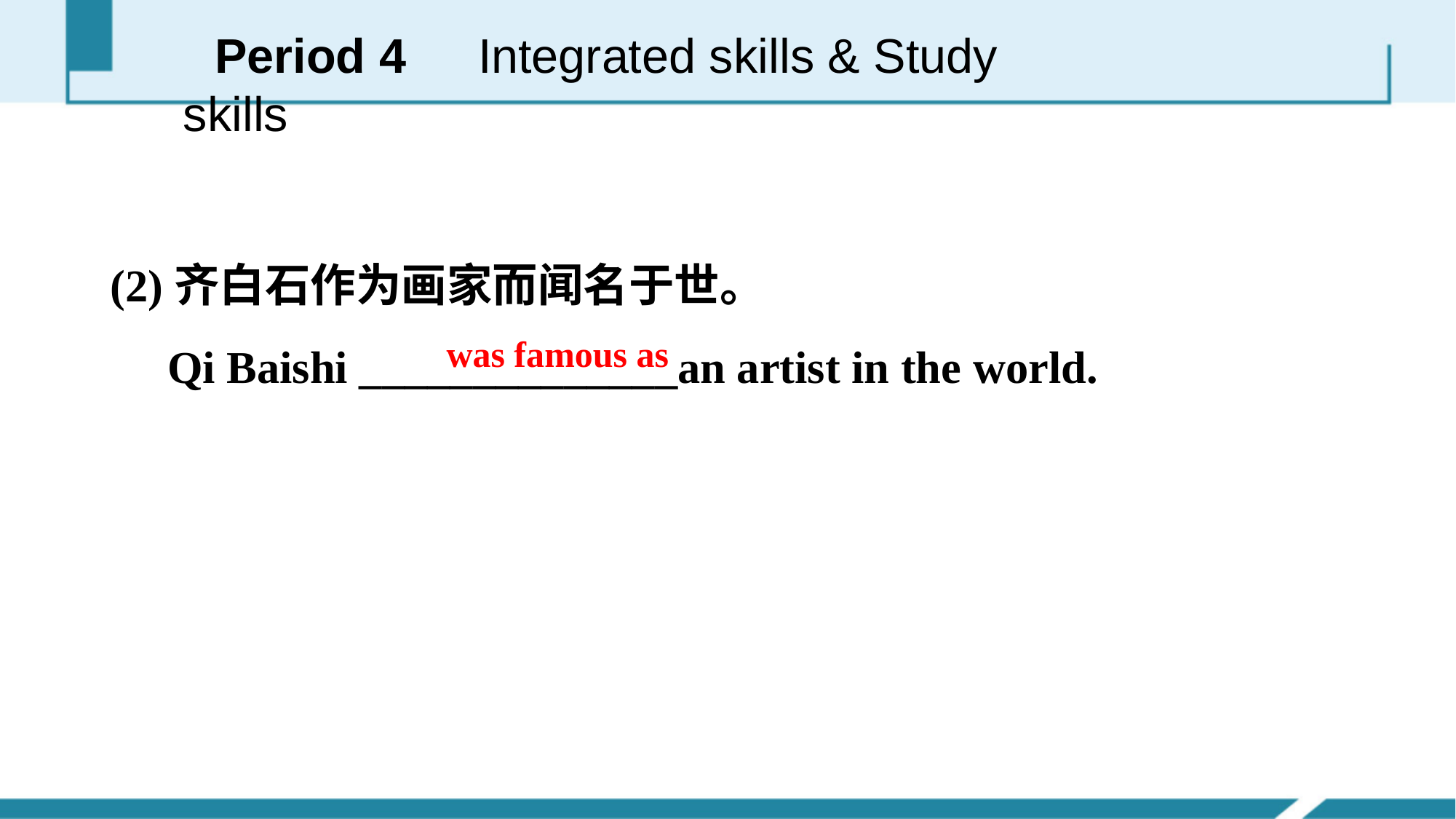

Period 4　Integrated skills & Study skills
(2)齐白石作为画家而闻名于世。
     Qi Baishi ______________an artist in the world.
was famous as